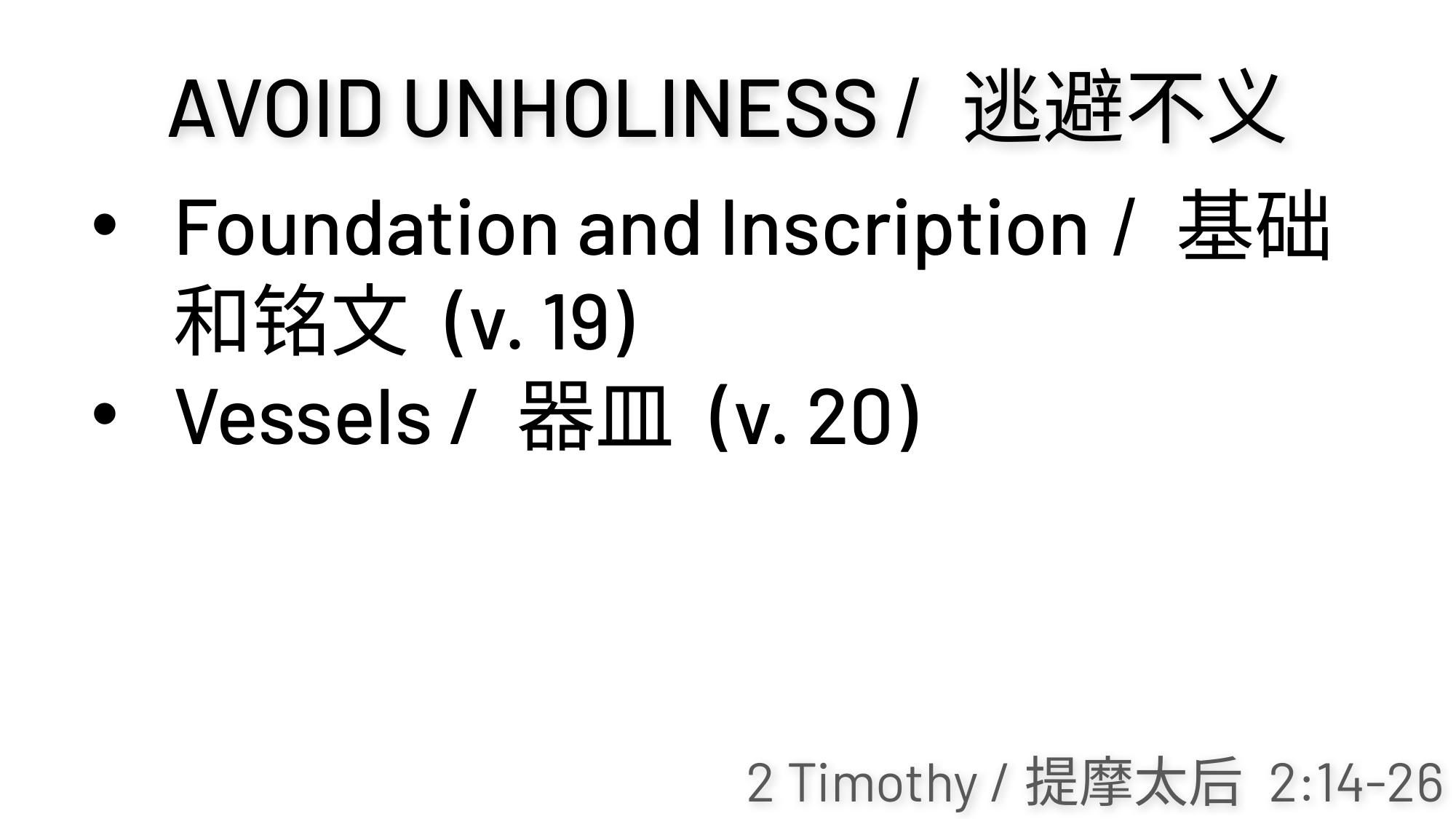

AVOID UNHOLINESS / 逃避不义
Foundation and Inscription / 基础和铭文 (v. 19)
Vessels / 器皿 (v. 20)
2 Timothy /提摩太后 2:14-26